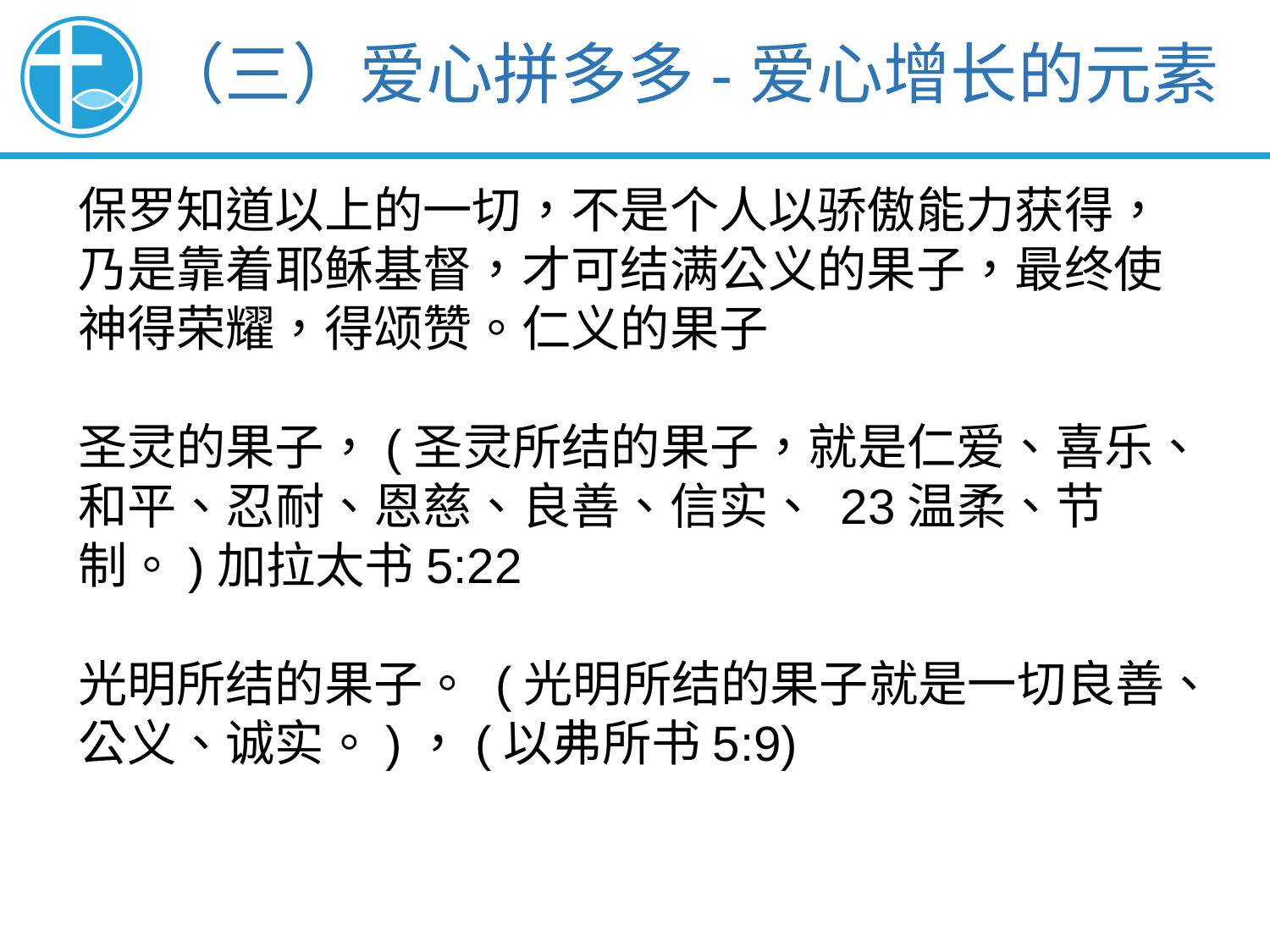

（三）爱心拼多多-爱心增长的元素
保罗知道以上的一切，不是个人以骄傲能力获得，乃是靠着耶稣基督，才可结满公义的果子，最终使神得荣耀，得颂赞。仁义的果子

圣灵的果子，(圣灵所结的果子，就是仁爱、喜乐、和平、忍耐、恩慈、良善、信实、 23温柔、节制。)加拉太书5:22

光明所结的果子。 (光明所结的果子就是一切良善、公义、诚实。)，(以弗所书5:9)